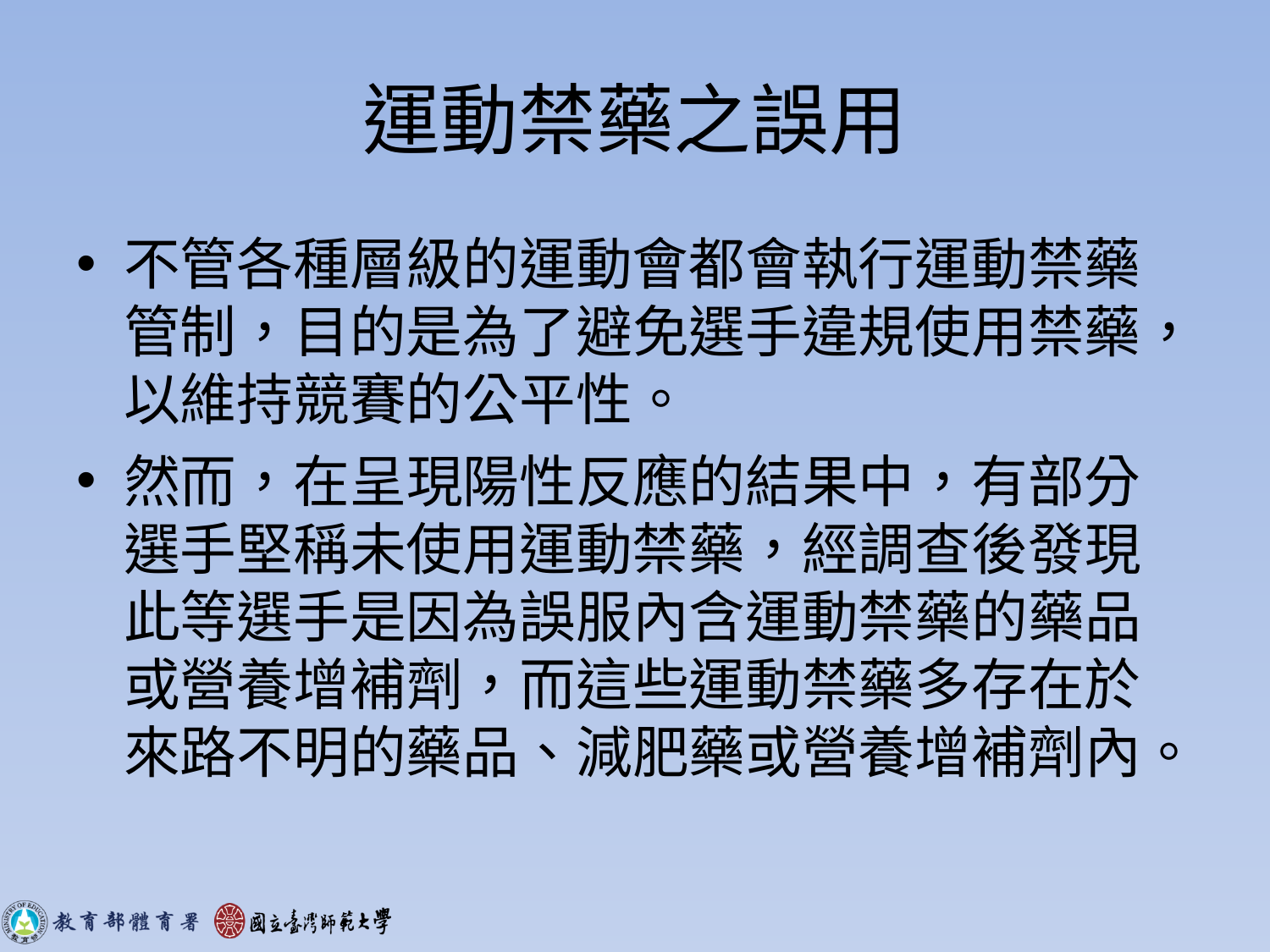

# 運動禁藥之誤用
不管各種層級的運動會都會執行運動禁藥管制，目的是為了避免選手違規使用禁藥，以維持競賽的公平性。
然而，在呈現陽性反應的結果中，有部分選手堅稱未使用運動禁藥，經調查後發現此等選手是因為誤服內含運動禁藥的藥品或營養增補劑，而這些運動禁藥多存在於來路不明的藥品、減肥藥或營養增補劑內。